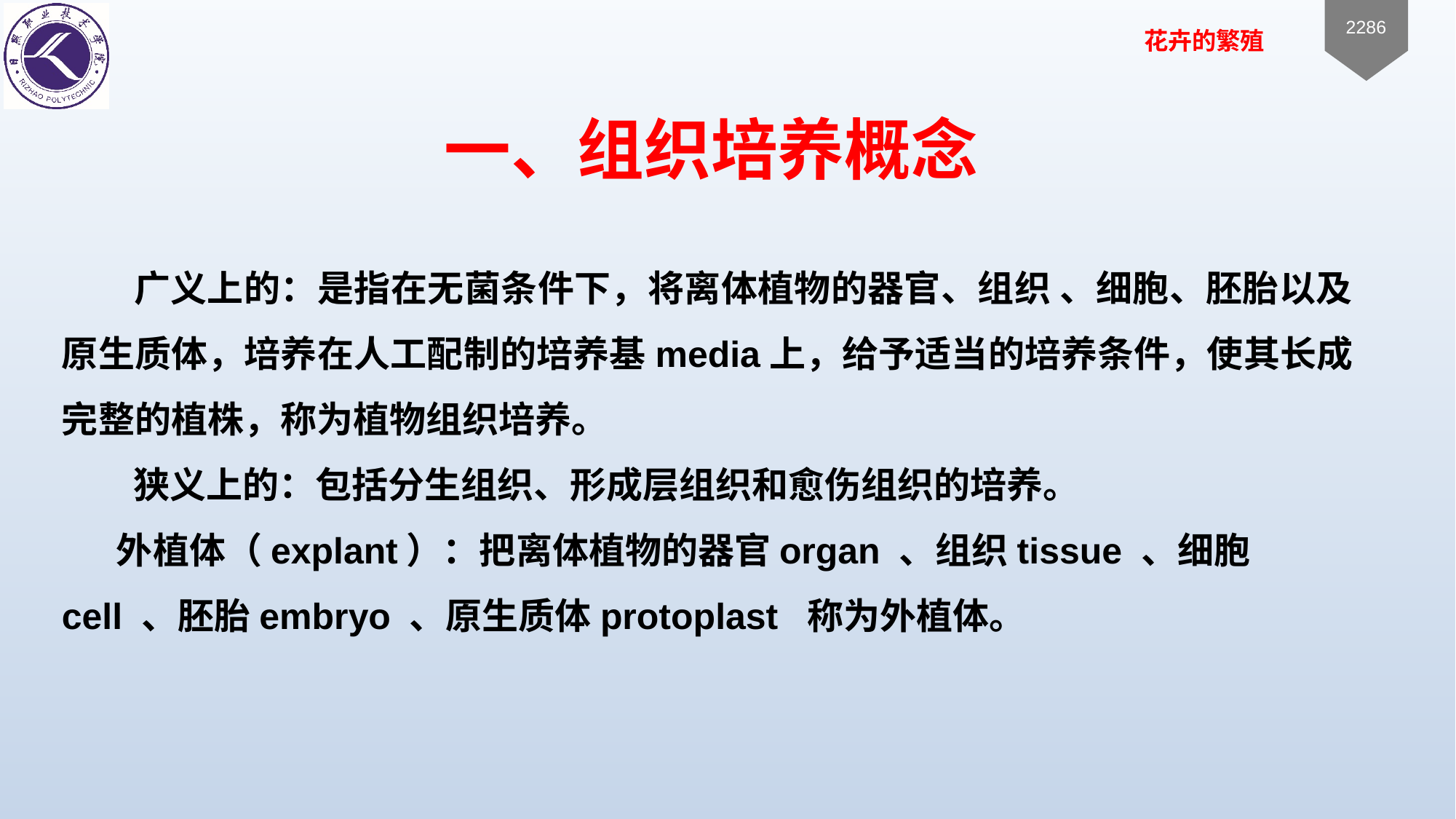

# 一、组织培养概念
 广义上的：是指在无菌条件下，将离体植物的器官、组织 、细胞、胚胎以及原生质体，培养在人工配制的培养基media上，给予适当的培养条件，使其长成完整的植株，称为植物组织培养。
 狭义上的：包括分生组织、形成层组织和愈伤组织的培养。
外植体（explant）：把离体植物的器官organ 、组织tissue 、细胞cell 、胚胎embryo 、原生质体protoplast  称为外植体。